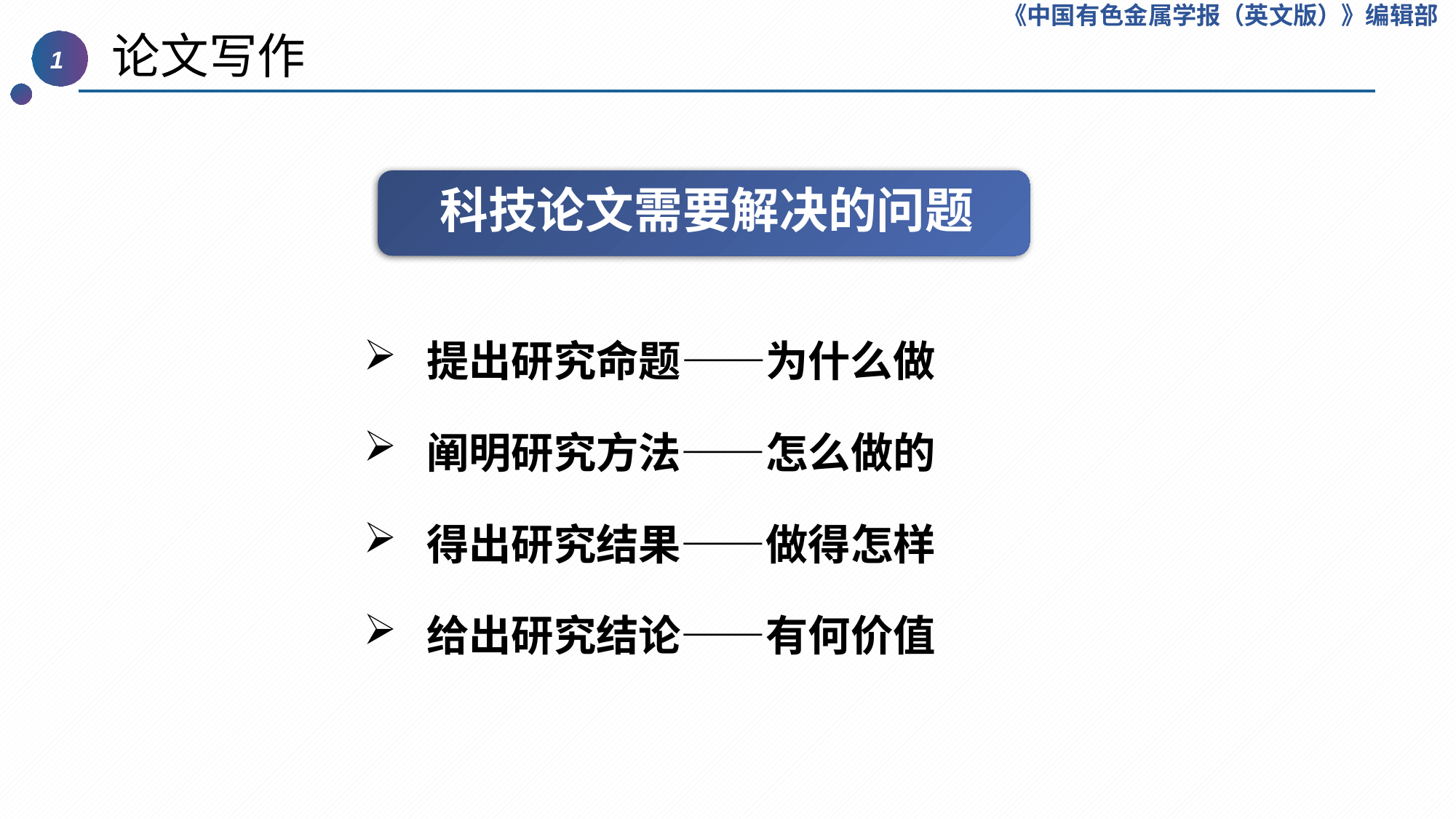

《中国有色金属学报（英文版）》编辑部

      论文写作

1

科技论文需要解决的问题
  提出研究命题——为什么做
  阐明研究方法——怎么做的
  得出研究结果——做得怎样
  给出研究结论——有何价值